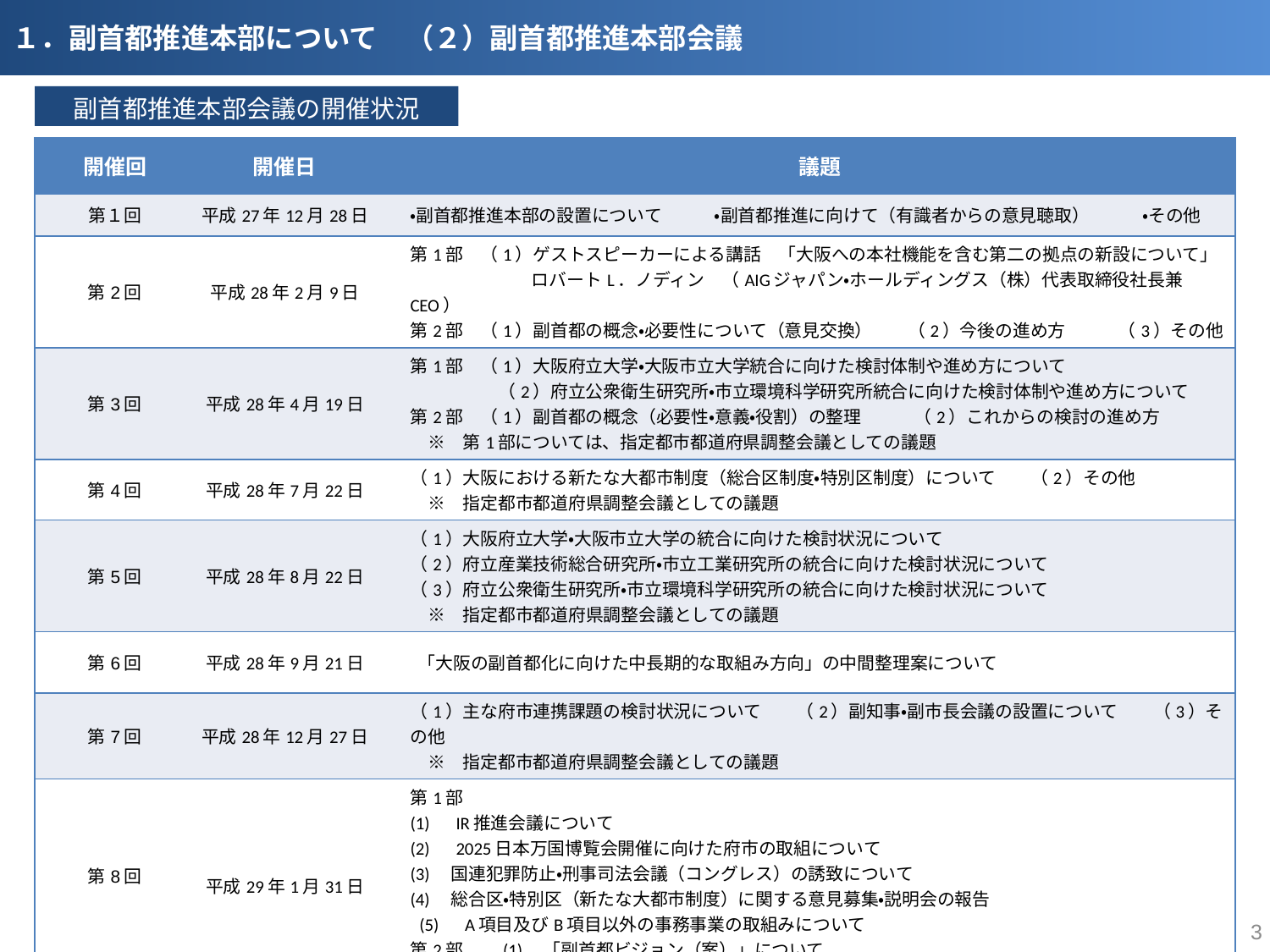

１．副首都推進本部について　（２）副首都推進本部会議
副首都推進本部会議の開催状況
| 開催回 | 開催日 |  | 議題 |
| --- | --- | --- | --- |
| 第１回 | 平成27年12月28日 |  | ・副首都推進本部の設置について　　　・副首都推進に向けて（有識者からの意見聴取）　　　・その他 |
| 第2回 | 平成28年2月9日 |  | 第1部　（1）ゲストスピーカーによる講話　「大阪への本社機能を含む第二の拠点の新設について」 　　　　　 　ロバートL．ノディン　（AIGジャパン・ホールディングス（株）代表取締役社長兼CEO） 第2部　（1）副首都の概念・必要性について（意見交換）　　（2）今後の進め方　　　（3）その他 |
| 第3回 | 平成28年4月19日 |  | 第1部　（1）大阪府立大学・大阪市立大学統合に向けた検討体制や進め方について 　　　　　（2）府立公衆衛生研究所・市立環境科学研究所統合に向けた検討体制や進め方について 第2部　（1）副首都の概念（必要性・意義・役割）の整理　　　（2）これからの検討の進め方 　※　第1部については、指定都市都道府県調整会議としての議題 |
| 第4回 | 平成28年7月22日 |  | （1）大阪における新たな大都市制度（総合区制度・特別区制度）について　　（2）その他 　※　指定都市都道府県調整会議としての議題 |
| 第5回 | 平成28年8月22日 |  | （1）大阪府立大学・大阪市立大学の統合に向けた検討状況について （2）府立産業技術総合研究所・市立工業研究所の統合に向けた検討状況について （3）府立公衆衛生研究所・市立環境科学研究所の統合に向けた検討状況について 　※　指定都市都道府県調整会議としての議題 |
| 第6回 | 平成28年9月21日 |  | 「大阪の副首都化に向けた中長期的な取組み方向」の中間整理案について |
| 第7回 | 平成28年12月27日 |  | （1）主な府市連携課題の検討状況について　　（2）副知事・副市長会議の設置について　　（3）その他 　※　指定都市都道府県調整会議としての議題 |
| 第8回 | 平成29年1月31日 |  | 第1部　 (1)　IR推進会議について (2)　2025日本万国博覧会開催に向けた府市の取組について (3)　国連犯罪防止・刑事司法会議（コングレス）の誘致について (4)　総合区・特別区（新たな大都市制度）に関する意見募集・説明会の報告  (5)　A項目及びB項目以外の事務事業の取組みについて 第2部　　(1)　「副首都ビジョン（案）」について 　※　第1部については、指定都市都道府県調整会議としての議題 |
| 第9回 | 平成29年6月20日 |  | （1）府市連携課題の進捗状況について （2）副首都実現に向けた都市機能の強化について 　※　指定都市都道府県調整会議としての議題 |
3